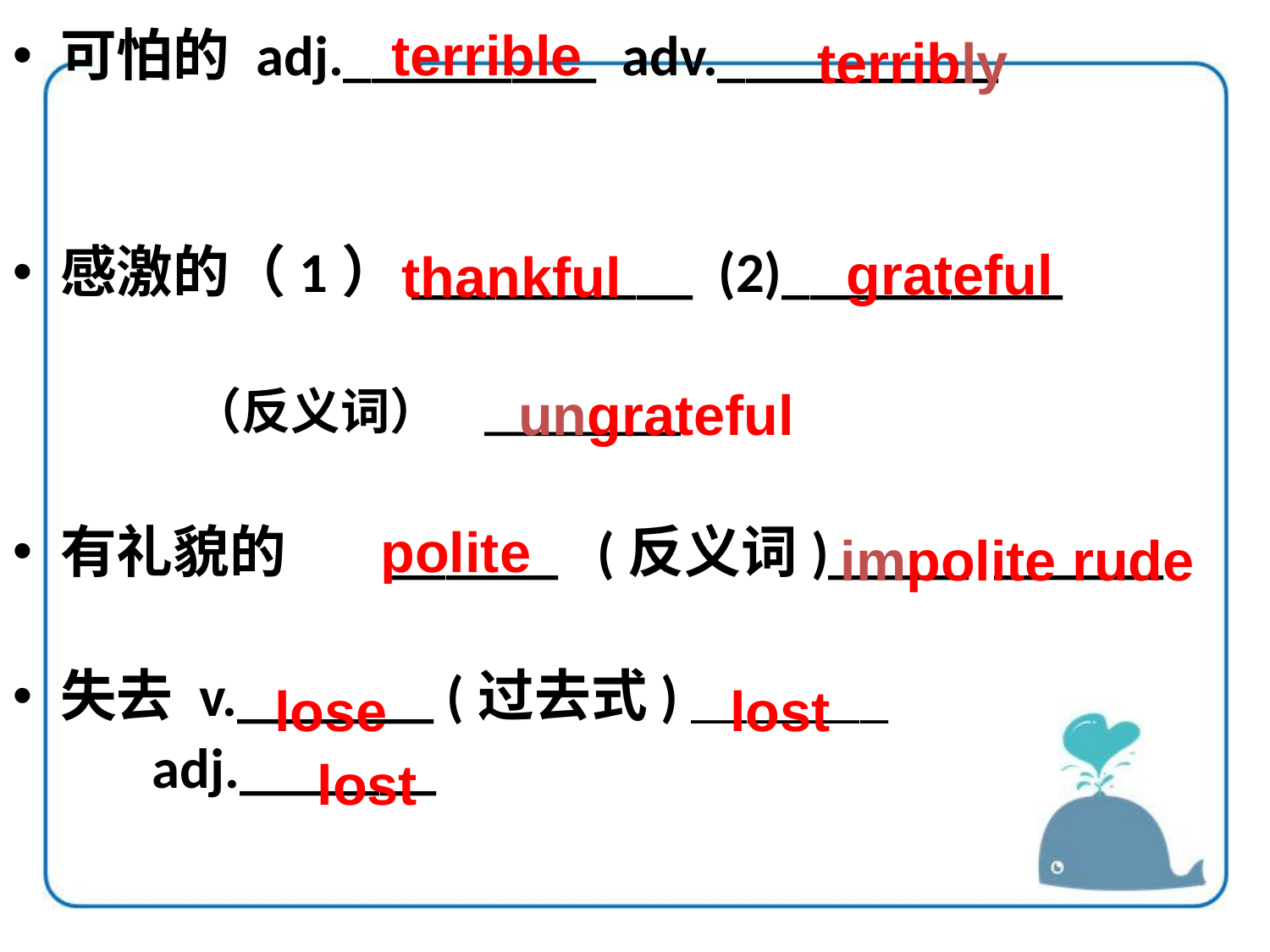

terrible
可怕的 adj._________  adv.__________

感激的（1）__________  (2)__________

               （反义词）   ________

有礼貌的       ______   (反义词)_____  ______

失去 v._______ (过去式) _______
           adj._______
terribly
thankful
grateful

ungrateful
polite
impolite rude
lose
lost
lost